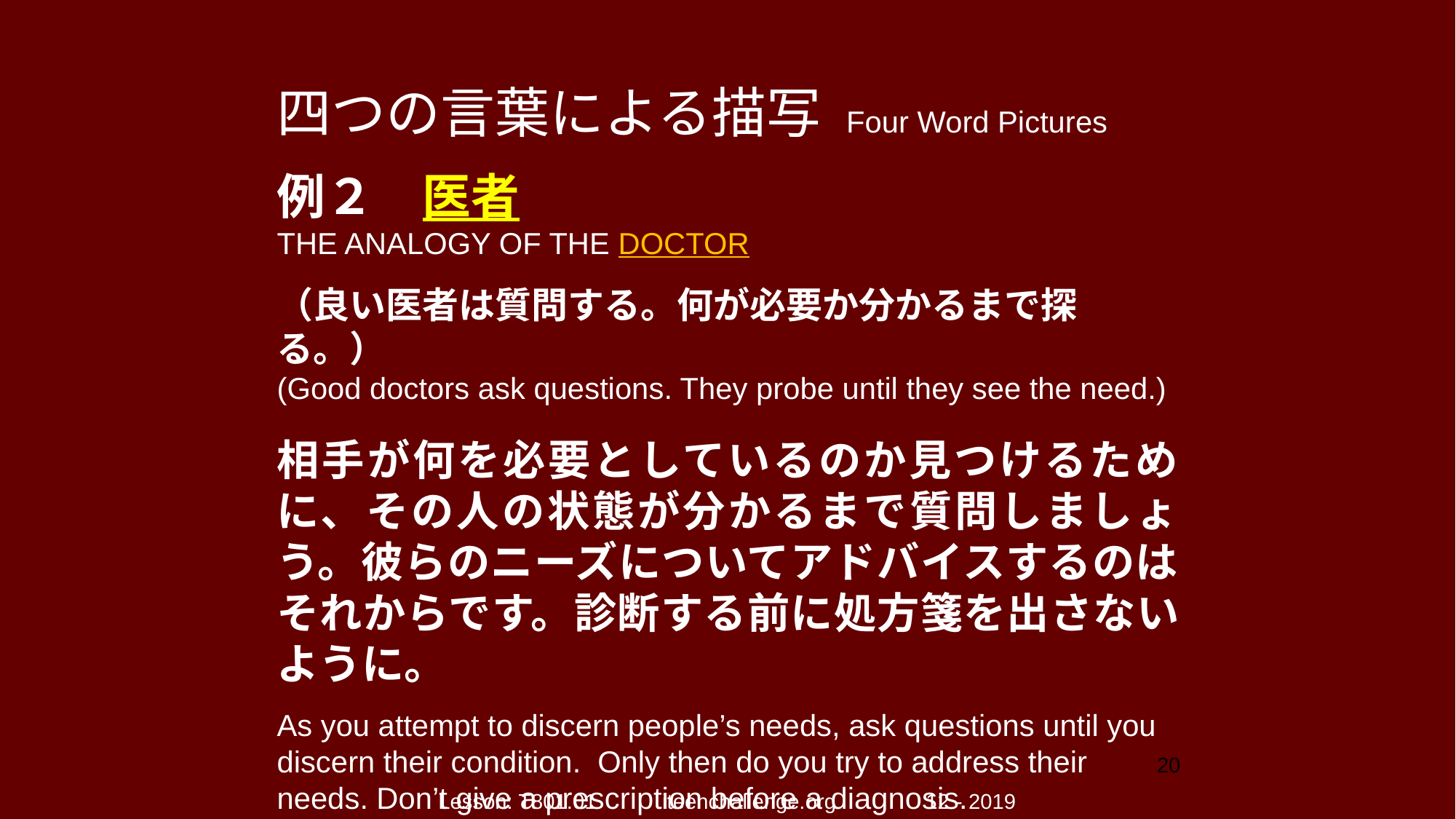

四つの言葉による描写 Four Word Pictures

例２　医者
THE ANALOGY OF THE DOCTOR

（良い医者は質問する。何が必要か分かるまで探る。）
(Good doctors ask questions. They probe until they see the need.)
相手が何を必要としているのか見つけるために、その人の状態が分かるまで質問しましょう。彼らのニーズについてアドバイスするのはそれからです。診断する前に処方箋を出さないように。
As you attempt to discern people’s needs, ask questions until you discern their condition.  Only then do you try to address their needs. Don’t give a prescription before a diagnosis.

20
Lesson: T801.01           iteenchallenge.org               12 - 2019